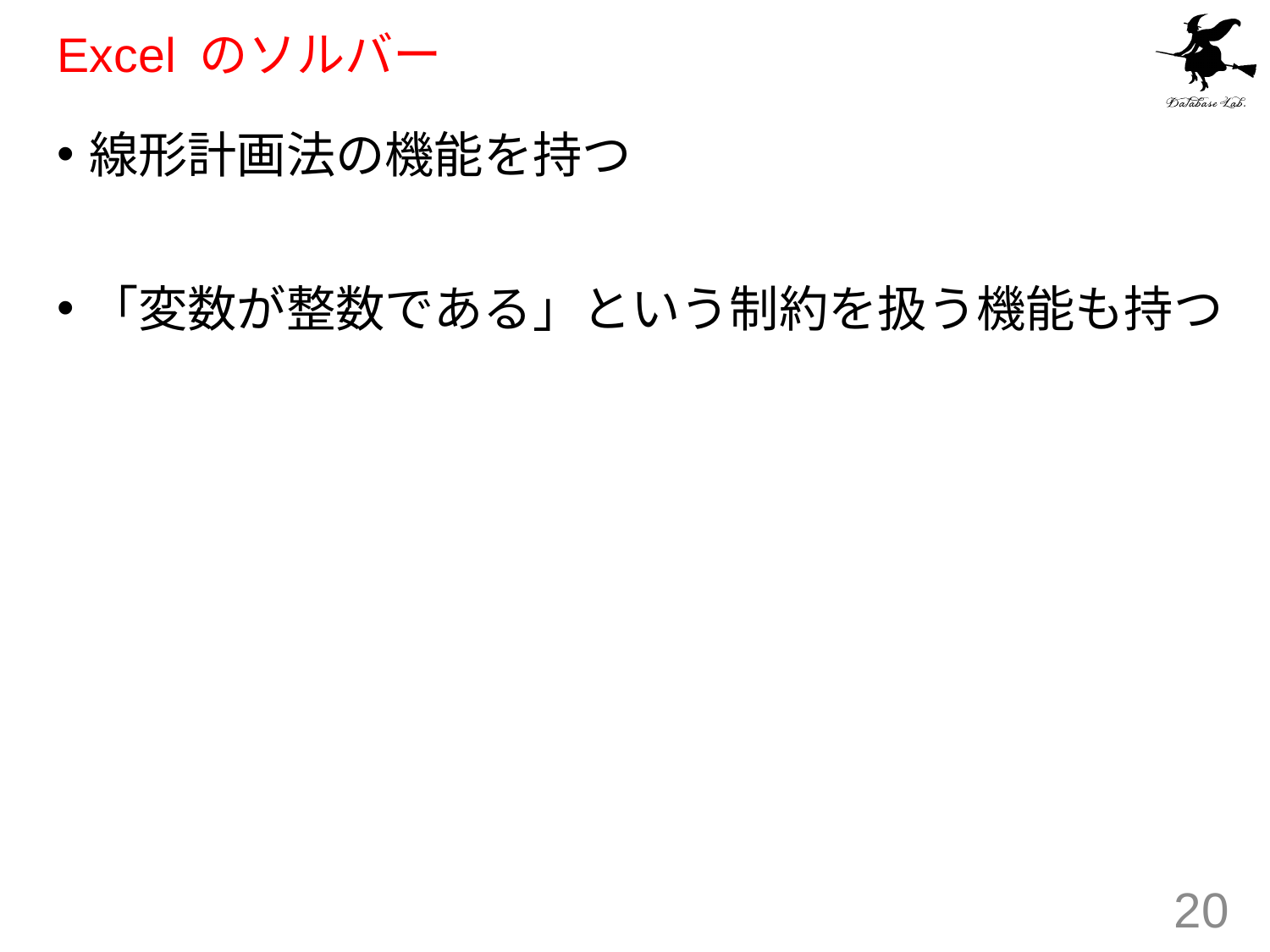

# Excel のソルバー
線形計画法の機能を持つ

「変数が整数である」という制約を扱う機能も持つ
20